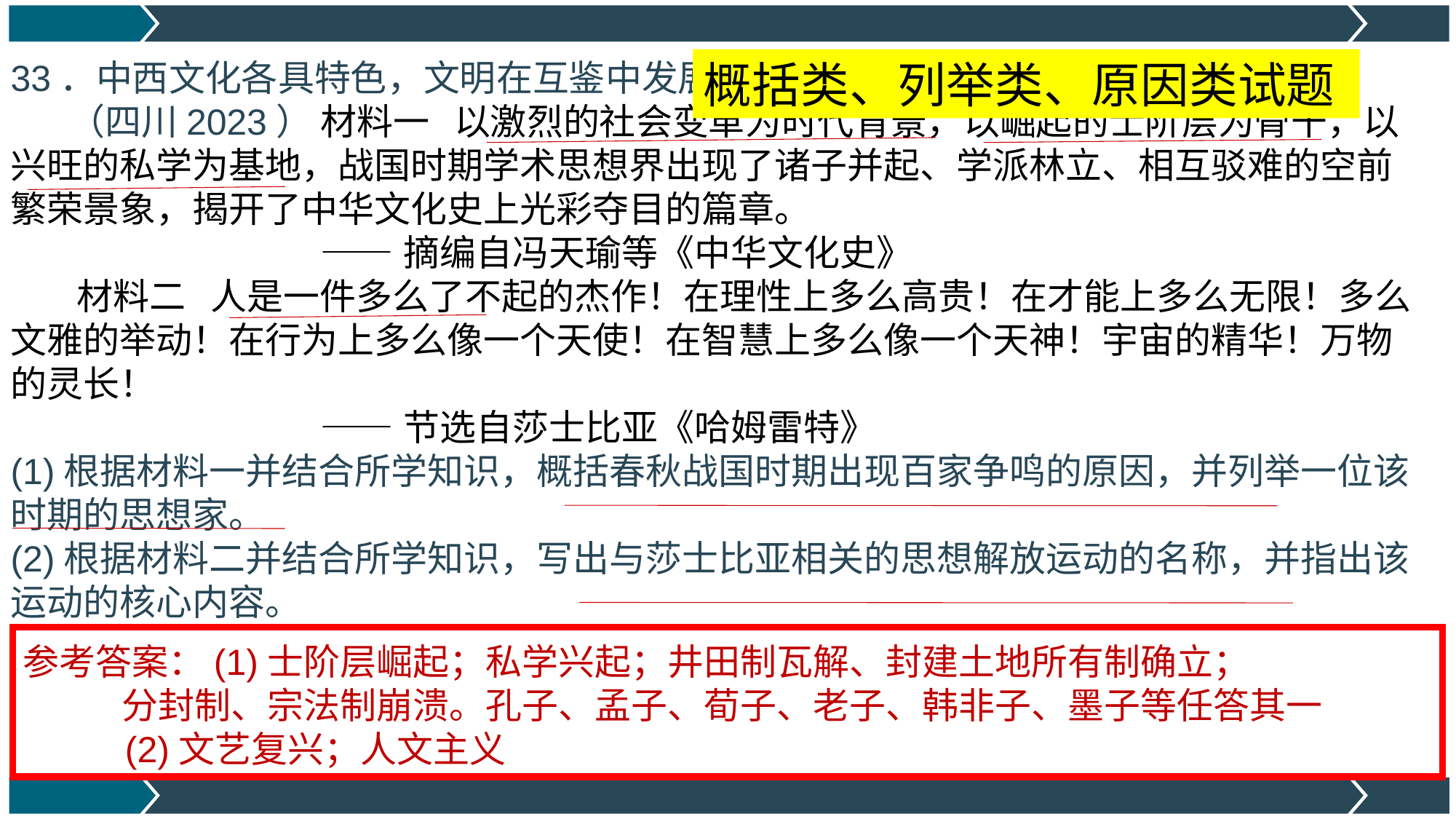

33．中西文化各具特色，文明在互鉴中发展。阅读材料，回答问题。
      （四川2023） 材料一   以激烈的社会变革为时代背景，以崛起的士阶层为骨干，以兴旺的私学为基地，战国时期学术思想界出现了诸子并起、学派林立、相互驳难的空前繁荣景象，揭开了中华文化史上光彩夺目的篇章。
                                      ——摘编自冯天瑜等《中华文化史》
       材料二   人是一件多么了不起的杰作！在理性上多么高贵！在才能上多么无限！多么文雅的举动！在行为上多么像一个天使！在智慧上多么像一个天神！宇宙的精华！万物的灵长！
                                      ——节选自莎士比亚《哈姆雷特》
(1)根据材料一并结合所学知识，概括春秋战国时期出现百家争鸣的原因，并列举一位该时期的思想家。
(2)根据材料二并结合所学知识，写出与莎士比亚相关的思想解放运动的名称，并指出该运动的核心内容。
概括类、列举类、原因类试题

参考答案：(1)士阶层崛起；私学兴起；井田制瓦解、封建土地所有制确立；
           分封制、宗法制崩溃。孔子、孟子、荀子、老子、韩非子、墨子等任答其一
          (2)文艺复兴；人文主义